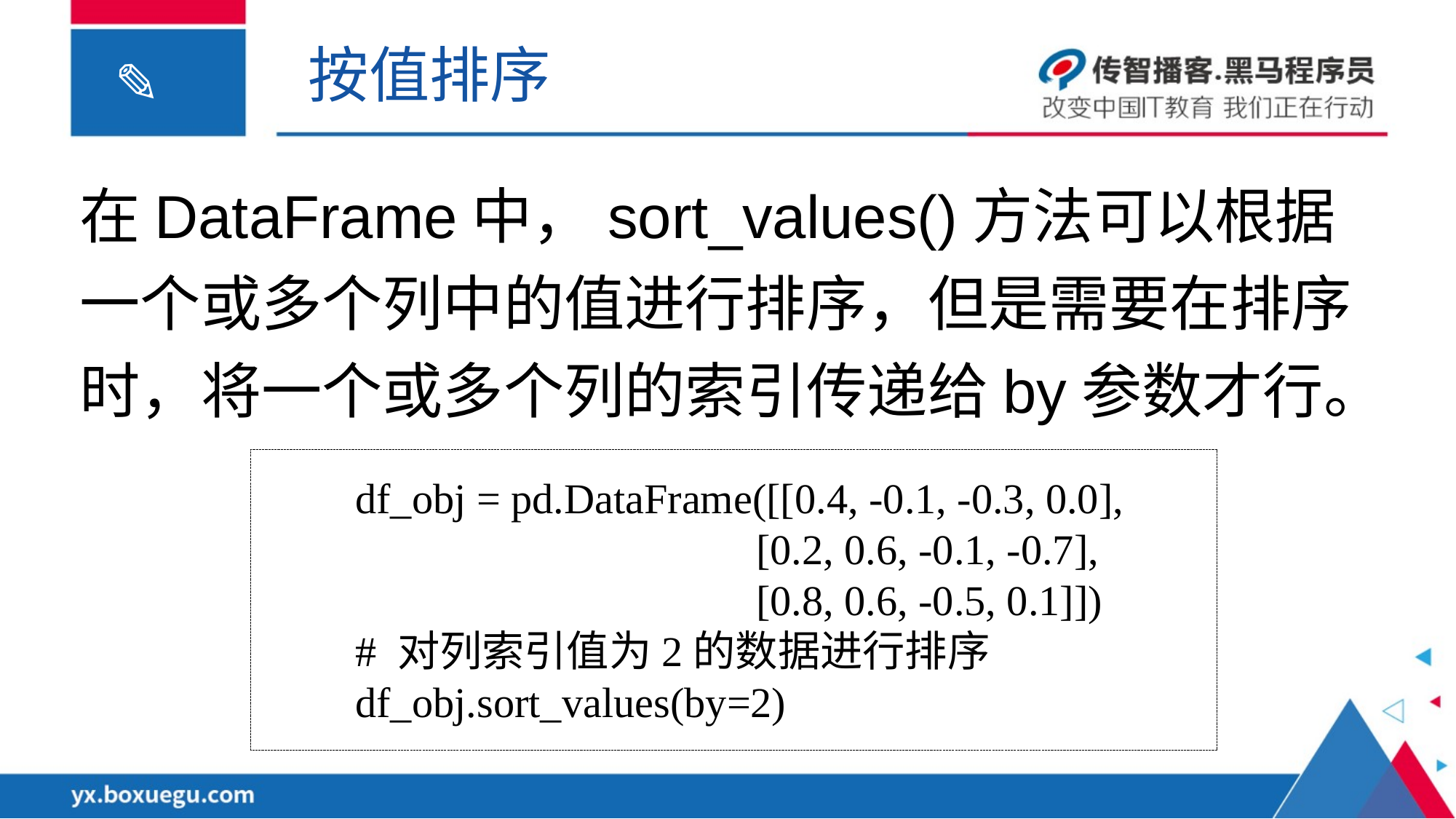

按值排序
在DataFrame中，sort_values()方法可以根据一个或多个列中的值进行排序，但是需要在排序时，将一个或多个列的索引传递给by参数才行。

df_obj = pd.DataFrame([[0.4, -0.1, -0.3, 0.0],
                                      [0.2, 0.6, -0.1, -0.7],
                                      [0.8, 0.6, -0.5, 0.1]])
# 对列索引值为2的数据进行排序
df_obj.sort_values(by=2)